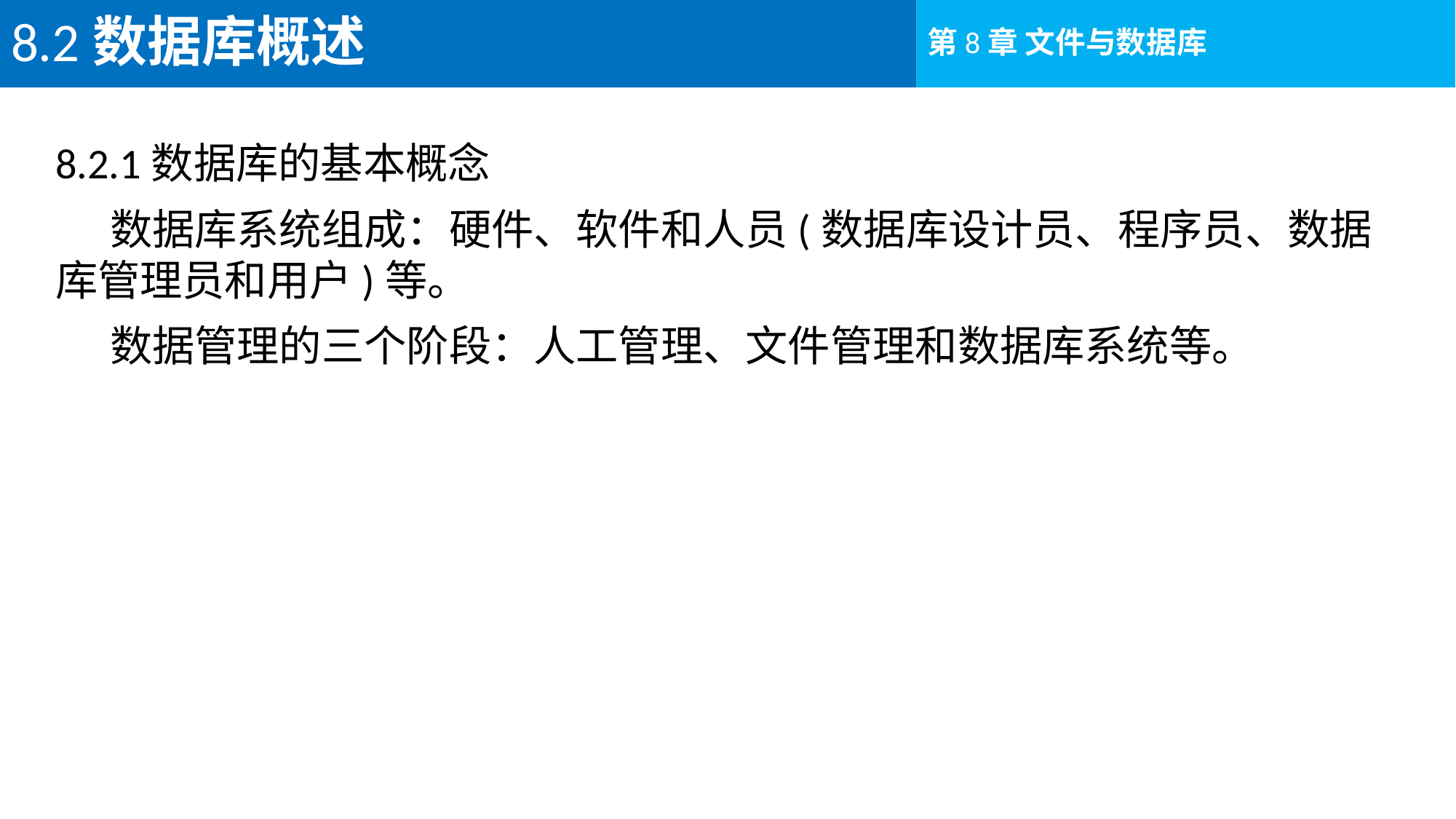

# 8.2数据库概述
8.2.1数据库的基本概念
数据库系统组成：硬件、软件和人员(数据库设计员、程序员、数据库管理员和用户)等。
数据管理的三个阶段：人工管理、文件管理和数据库系统等。